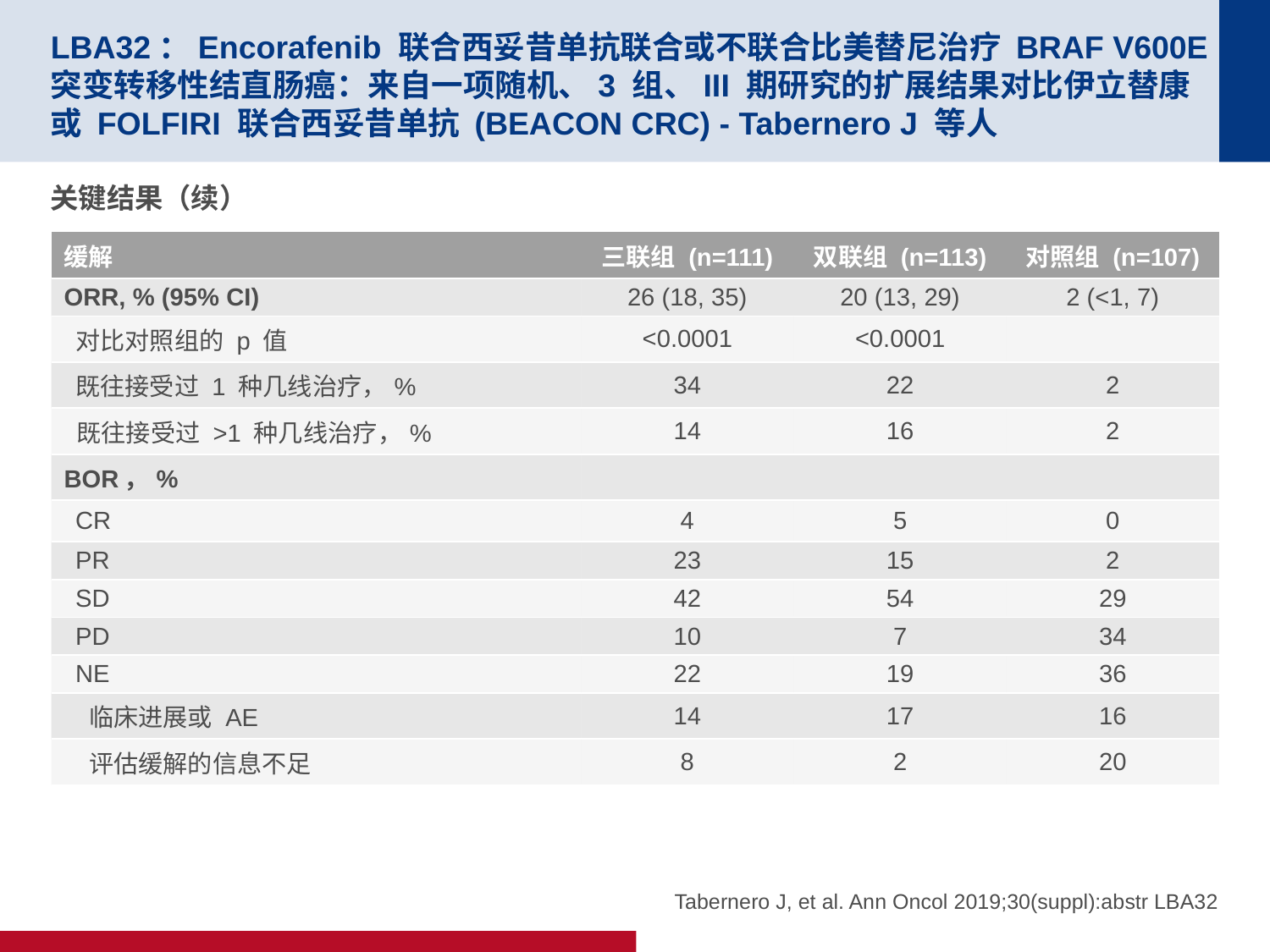

# LBA32：Encorafenib 联合西妥昔单抗联合或不联合比美替尼治疗 BRAF V600E 突变转移性结直肠癌：来自一项随机、3 组、III 期研究的扩展结果对比伊立替康或 FOLFIRI 联合西妥昔单抗 (BEACON CRC) - Tabernero J 等人
关键结果（续）
| 缓解 | 三联组 (n=111) | 双联组 (n=113) | 对照组 (n=107) |
| --- | --- | --- | --- |
| ORR, % (95% CI) | 26 (18, 35) | 20 (13, 29) | 2 (<1, 7) |
| 对比对照组的 p 值 | <0.0001 | <0.0001 |  |
| 既往接受过 1 种几线治疗，% | 34 | 22 | 2 |
| 既往接受过 >1 种几线治疗，% | 14 | 16 | 2 |
| BOR，% |  |  |  |
| CR | 4 | 5 | 0 |
| PR | 23 | 15 | 2 |
| SD | 42 | 54 | 29 |
| PD | 10 | 7 | 34 |
| NE | 22 | 19 | 36 |
| 临床进展或 AE | 14 | 17 | 16 |
| 评估缓解的信息不足 | 8 | 2 | 20 |
Tabernero J, et al. Ann Oncol 2019;30(suppl):abstr LBA32